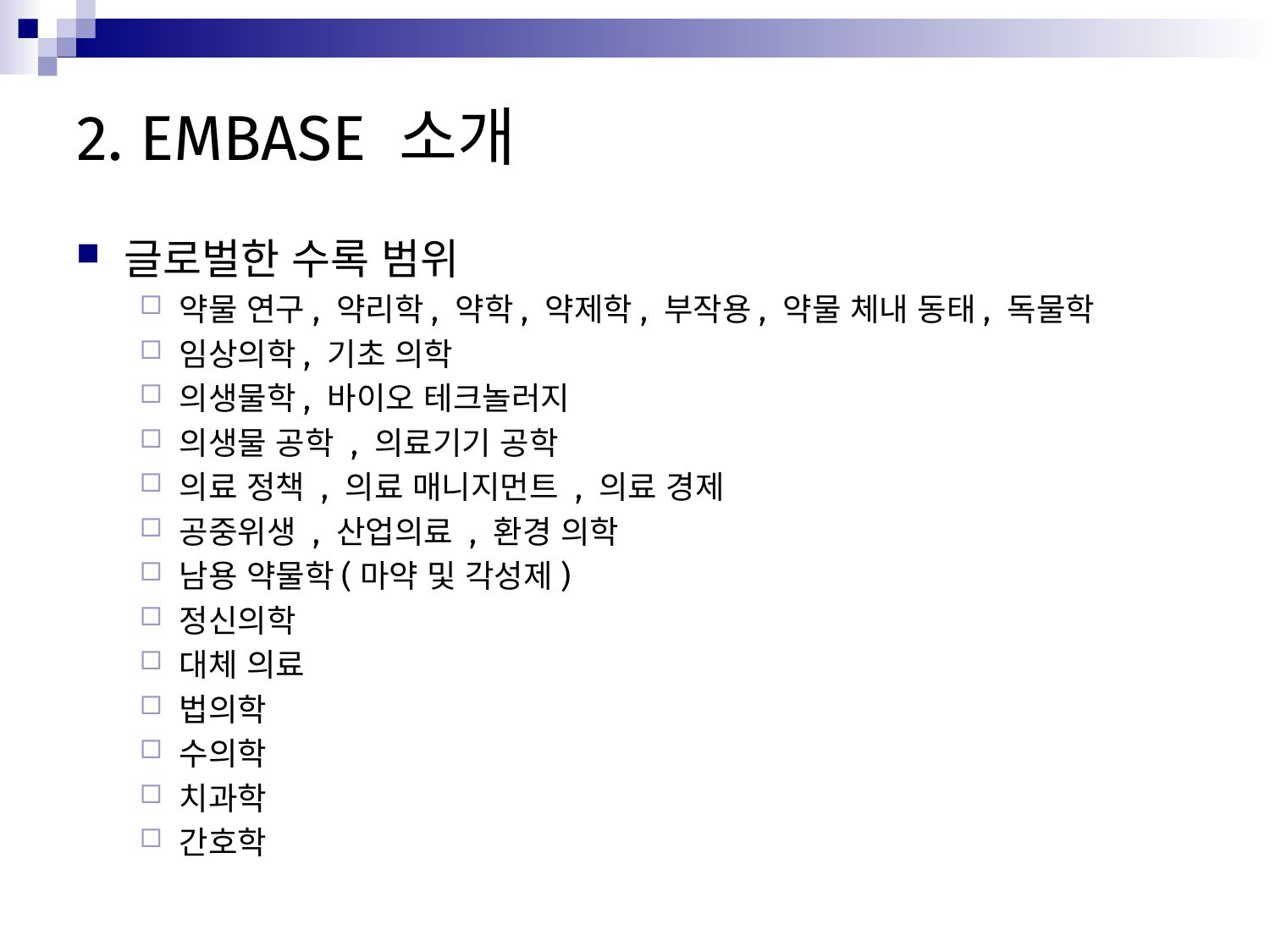

# 2. EMBASE 소개
글로벌한 수록 범위
약물 연구, 약리학, 약학, 약제학, 부작용, 약물 체내 동태, 독물학
임상의학, 기초 의학
의생물학, 바이오 테크놀러지
의생물 공학 , 의료기기 공학
의료 정책 , 의료 매니지먼트 , 의료 경제
공중위생 , 산업의료 , 환경 의학
남용 약물학(마약 및 각성제)
정신의학
대체 의료
법의학
수의학
치과학
간호학